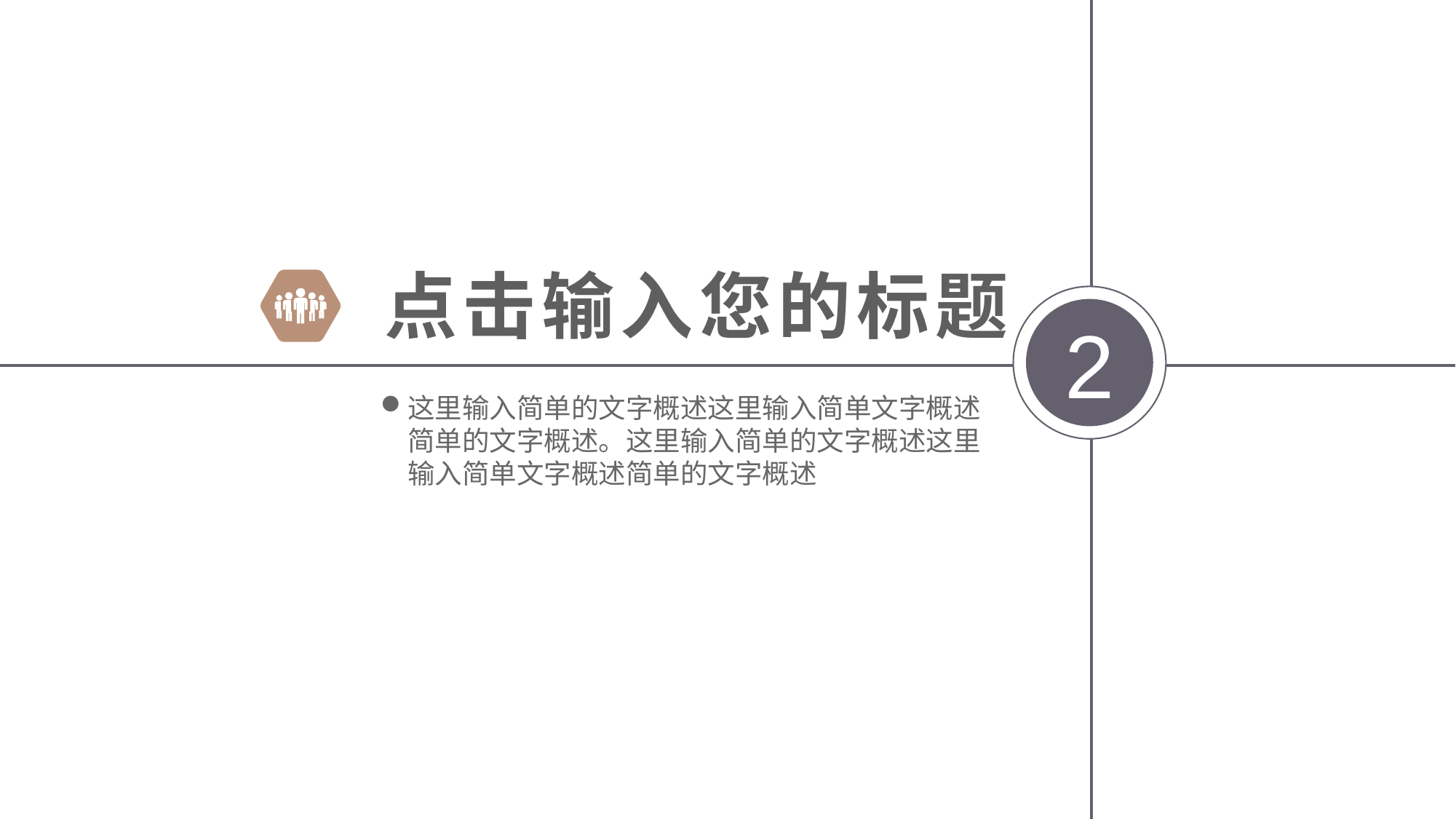

点击输入您的标题

2
这里输入简单的文字概述这里输入简单文字概述简单的文字概述。这里输入简单的文字概述这里输入简单文字概述简单的文字概述